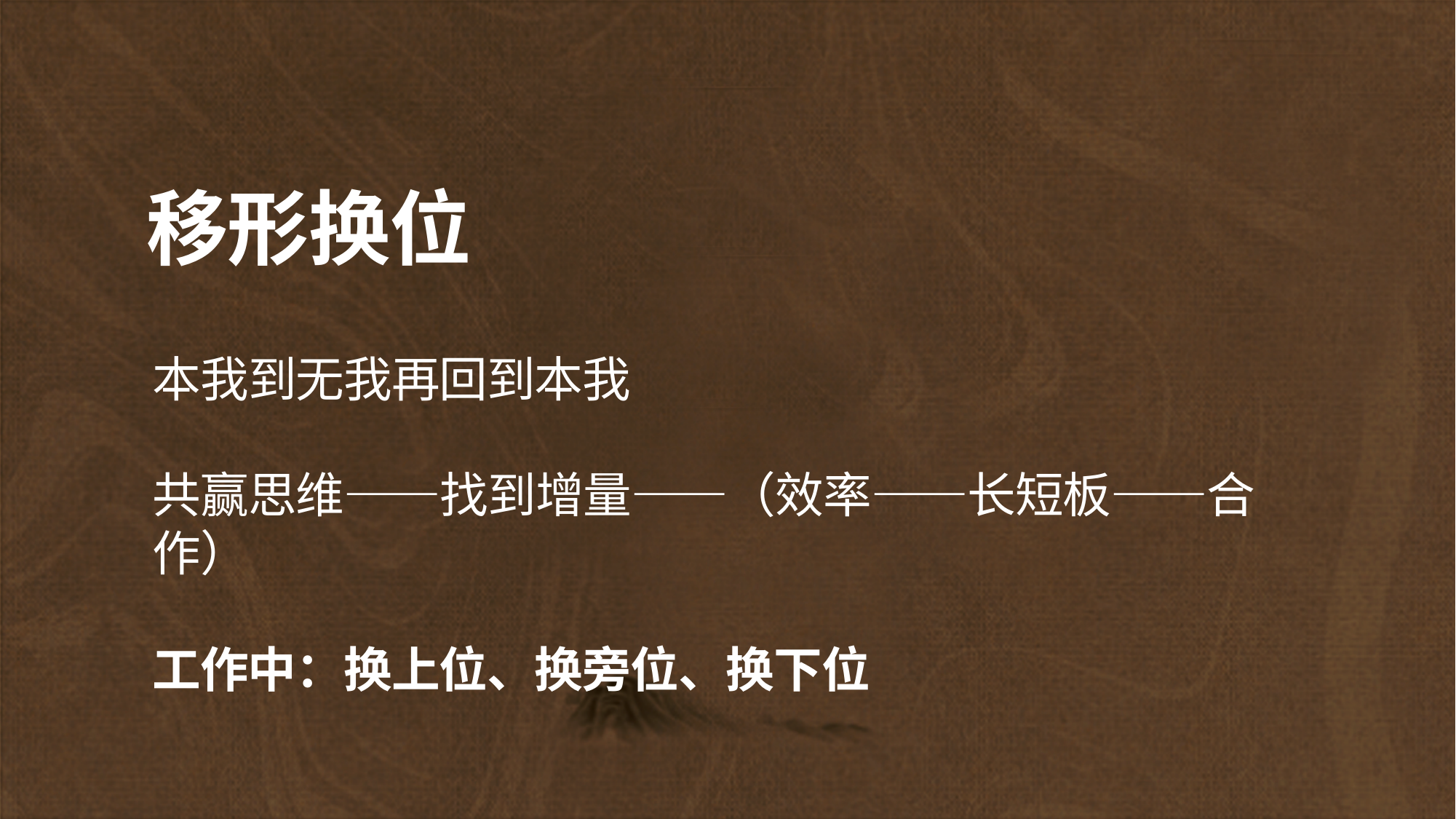

# 移形换位
本我到无我再回到本我

共赢思维——找到增量——（效率——长短板——合作）

工作中：换上位、换旁位、换下位